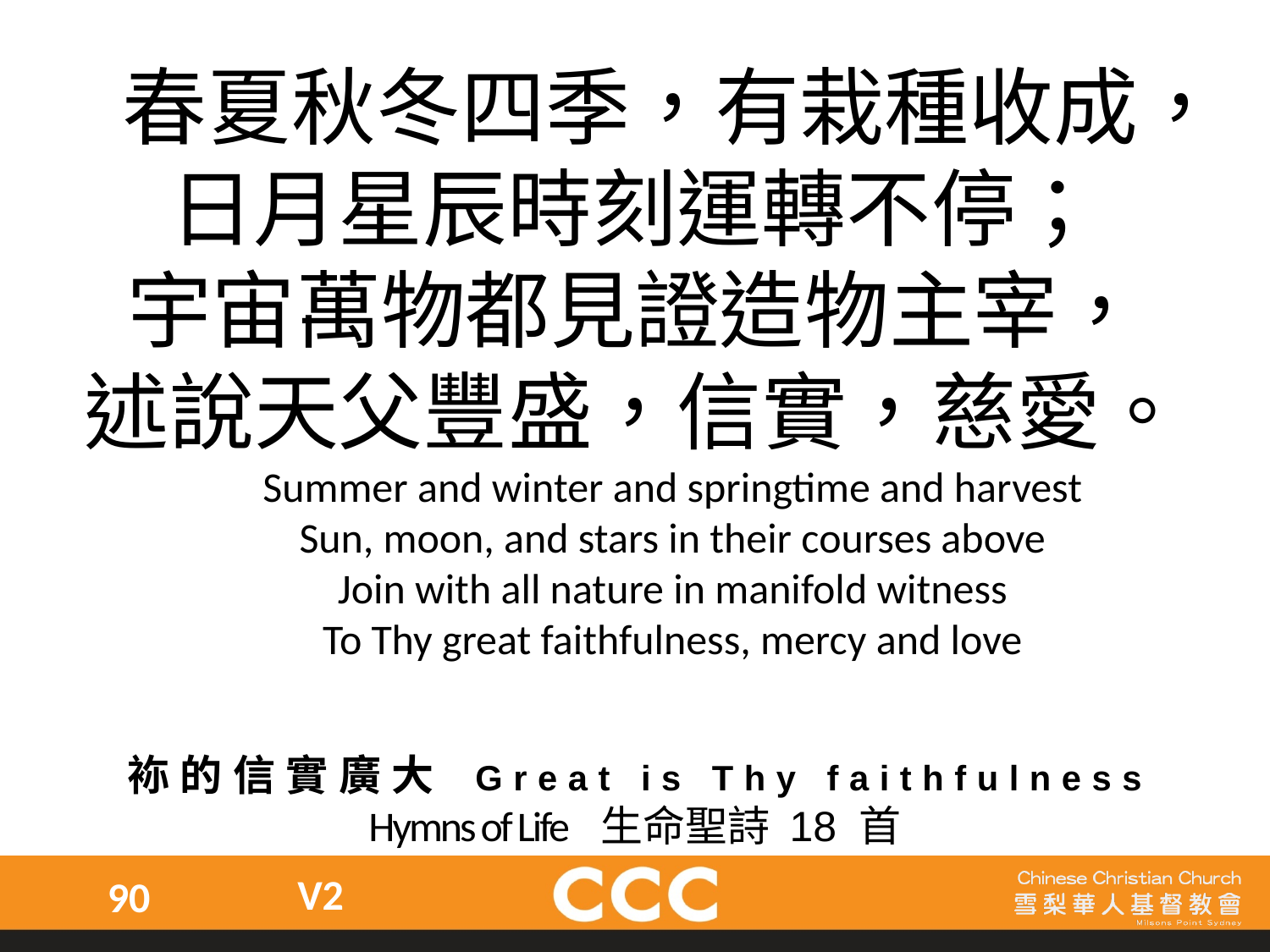

春夏秋冬四季，有栽種收成，
日月星辰時刻運轉不停；
宇宙萬物都見證造物主宰，
述說天父豐盛，信實，慈愛。
Summer and winter and springtime and harvest
Sun, moon, and stars in their courses above
Join with all nature in manifold witness
To Thy great faithfulness, mercy and love
袮的信實廣大 Great is Thy faithfulness
Hymns of Life   生命聖詩 18 首
V2
90